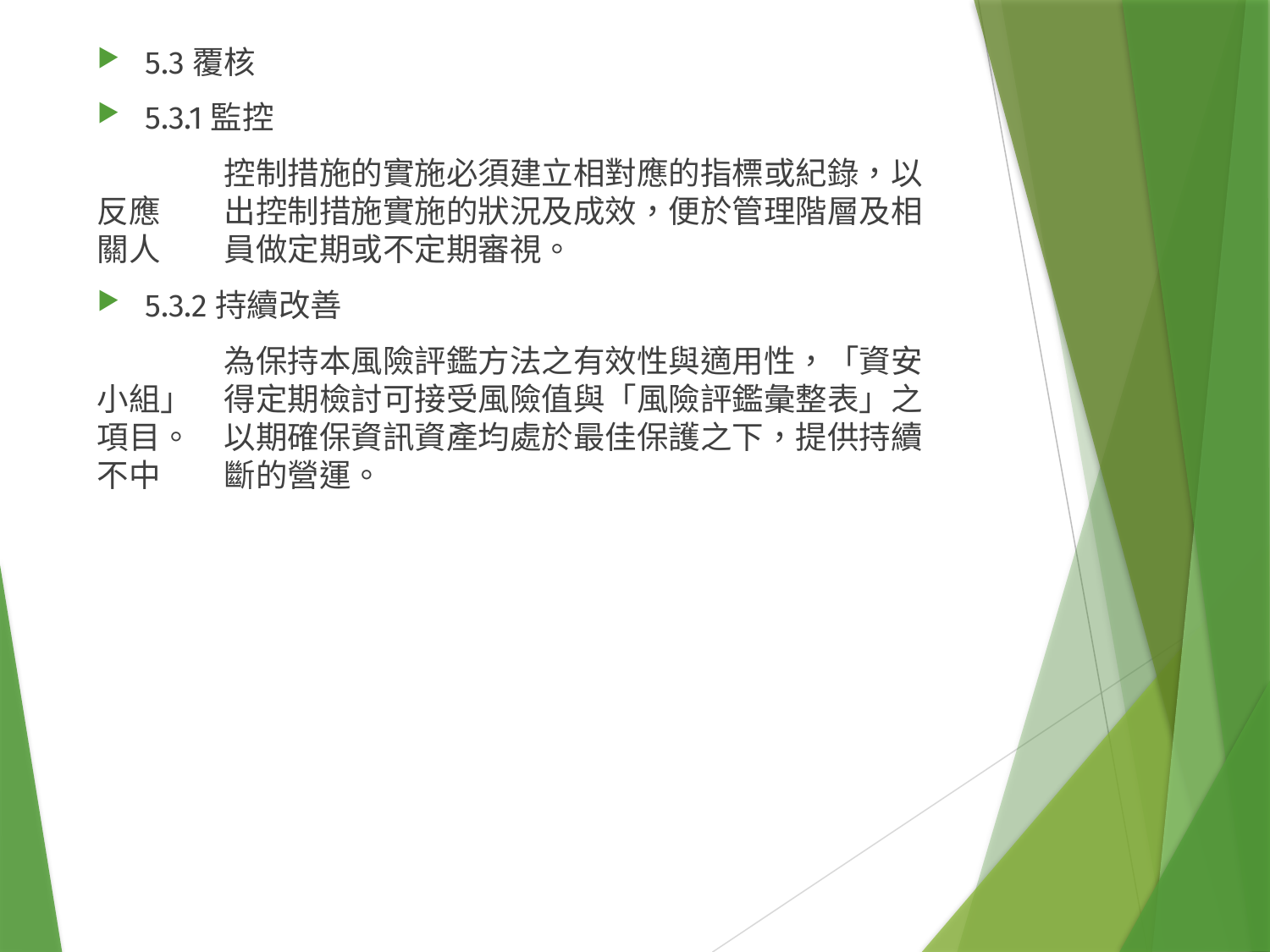

5.3覆核
5.3.1監控
	控制措施的實施必須建立相對應的指標或紀錄，以反應	出控制措施實施的狀況及成效，便於管理階層及相關人	員做定期或不定期審視。
5.3.2持續改善
 	為保持本風險評鑑方法之有效性與適用性，「資安小組」	得定期檢討可接受風險值與「風險評鑑彙整表」之項目。	以期確保資訊資產均處於最佳保護之下，提供持續不中	斷的營運。